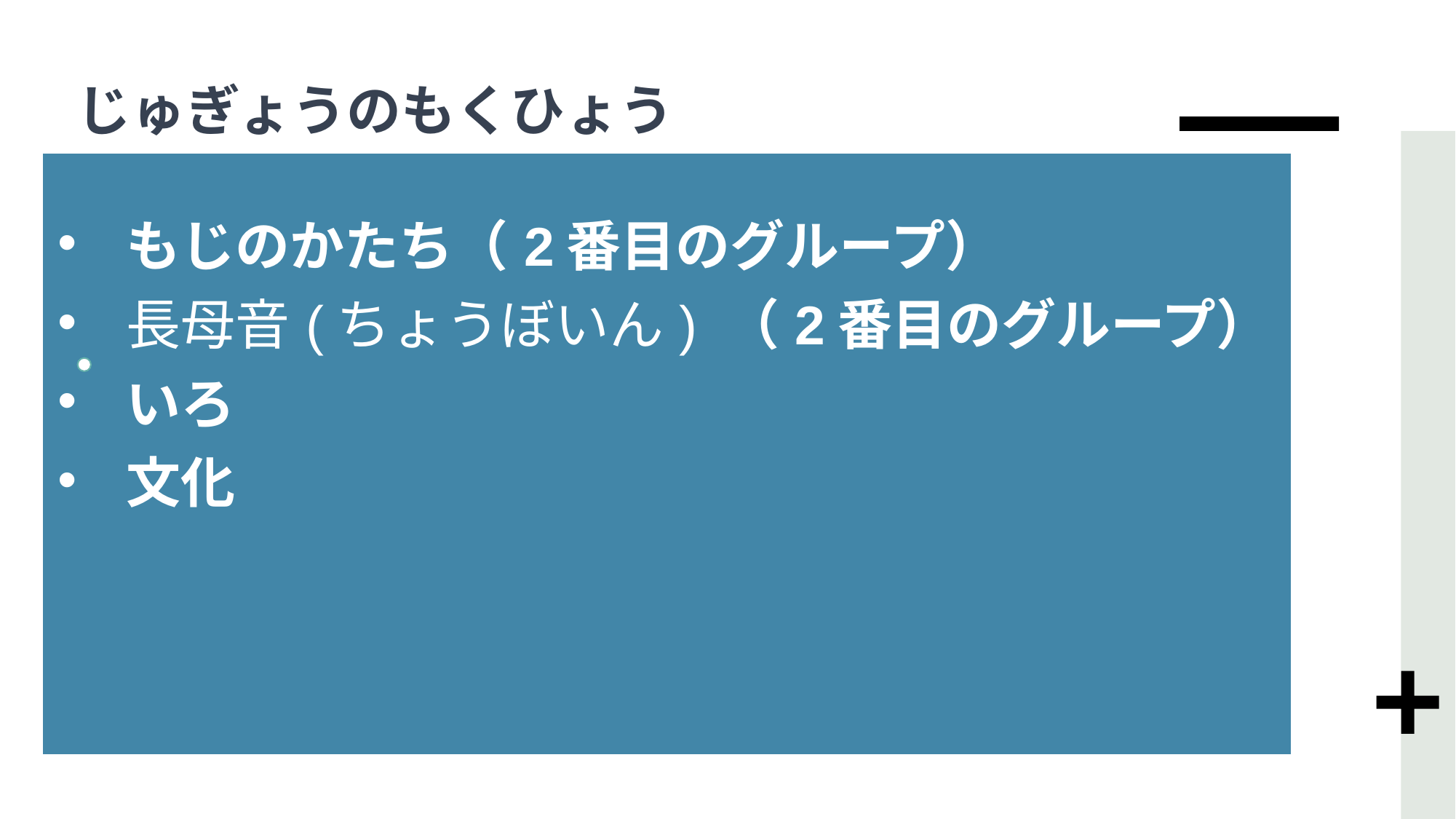

# じゅぎょうのもくひょう
| もじのかたち（2番目のグループ） 長母音(ちょうぼいん) （2番目のグループ） いろ 文化 |
| --- |